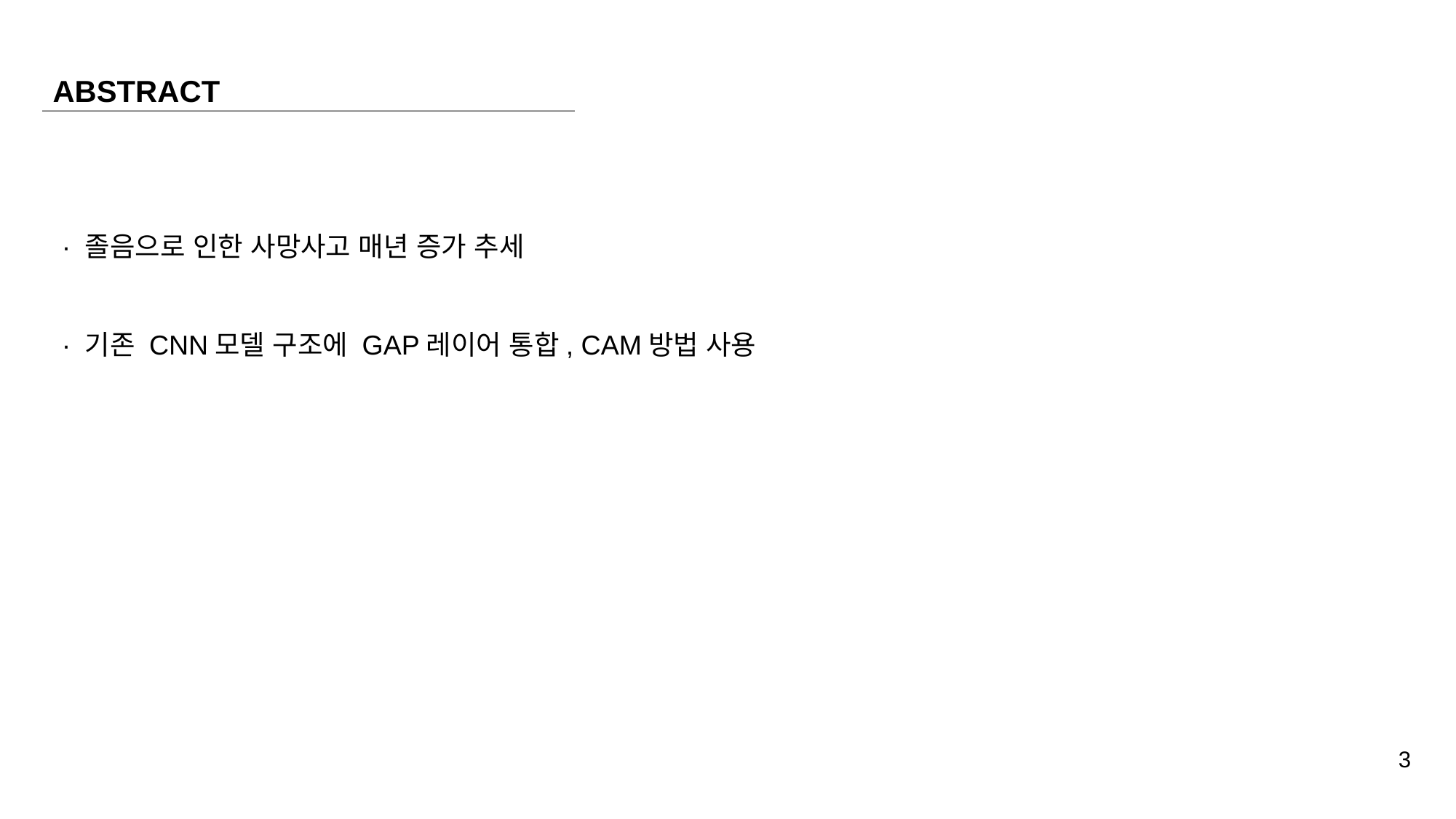

ABSTRACT
· 졸음으로 인한 사망사고 매년 증가 추세
· 기존 CNN모델 구조에 GAP레이어 통합, CAM방법 사용
 3